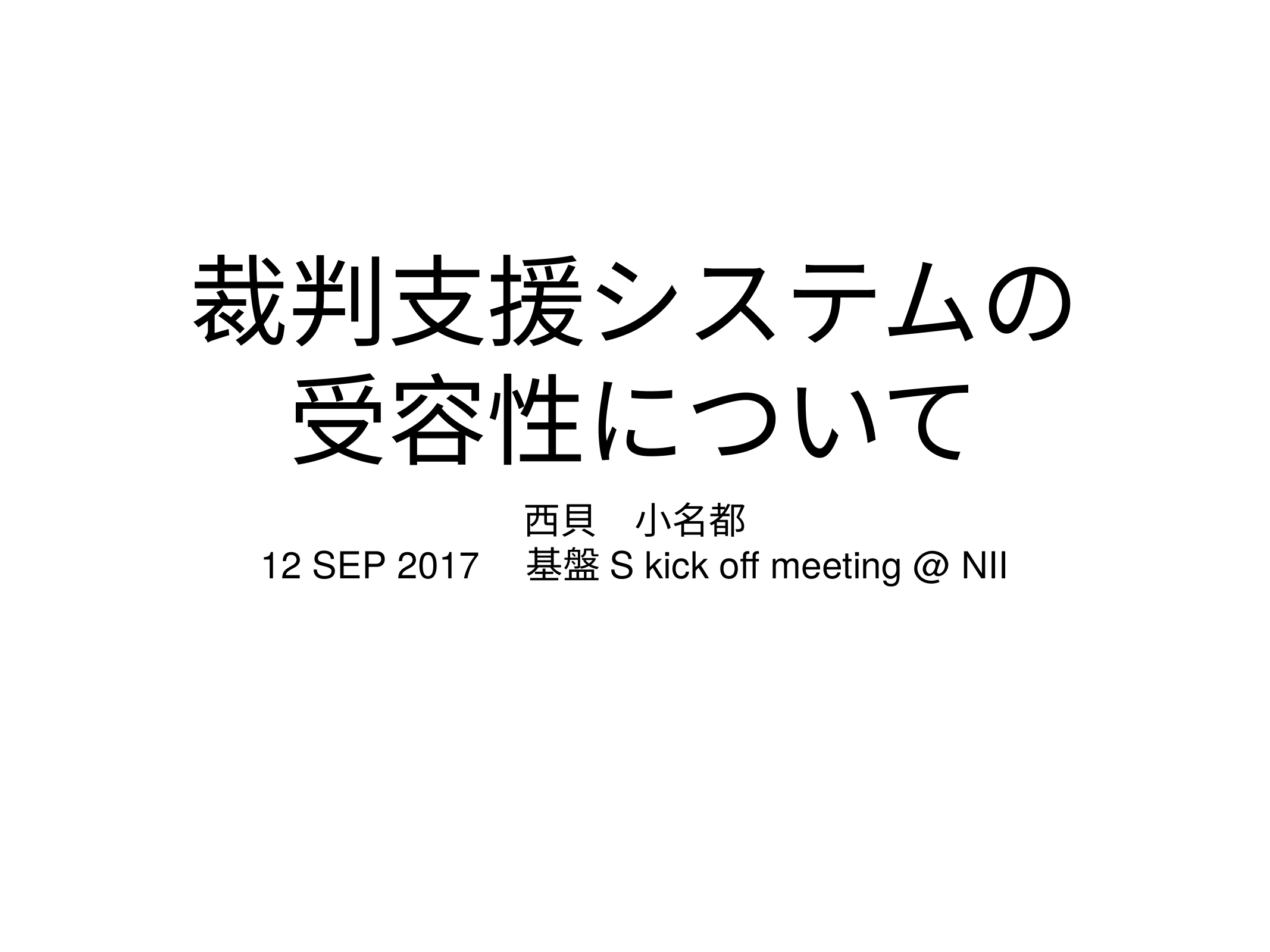

# 裁判支援システムの受容性について
西貝　小名都
12 SEP 2017　基盤S kick off meeting @ NII